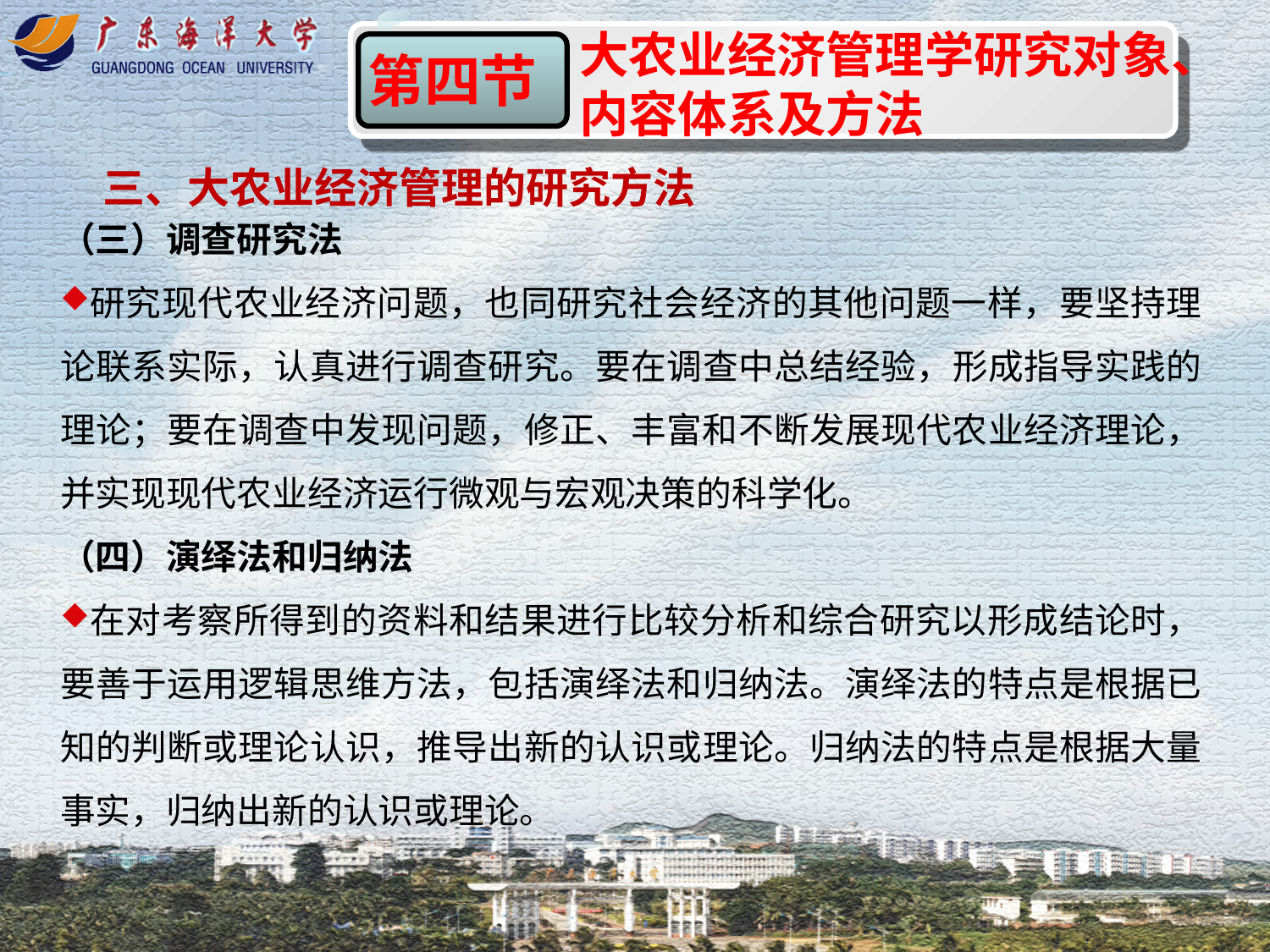

大农业经济管理学研究对象、内容体系及方法

第四节
三、大农业经济管理的研究方法
（三）调查研究法
研究现代农业经济问题，也同研究社会经济的其他问题一样，要坚持理论联系实际，认真进行调查研究。要在调查中总结经验，形成指导实践的理论；要在调查中发现问题，修正、丰富和不断发展现代农业经济理论，并实现现代农业经济运行微观与宏观决策的科学化。
（四）演绎法和归纳法
在对考察所得到的资料和结果进行比较分析和综合研究以形成结论时，要善于运用逻辑思维方法，包括演绎法和归纳法。演绎法的特点是根据已知的判断或理论认识，推导出新的认识或理论。归纳法的特点是根据大量事实，归纳出新的认识或理论。